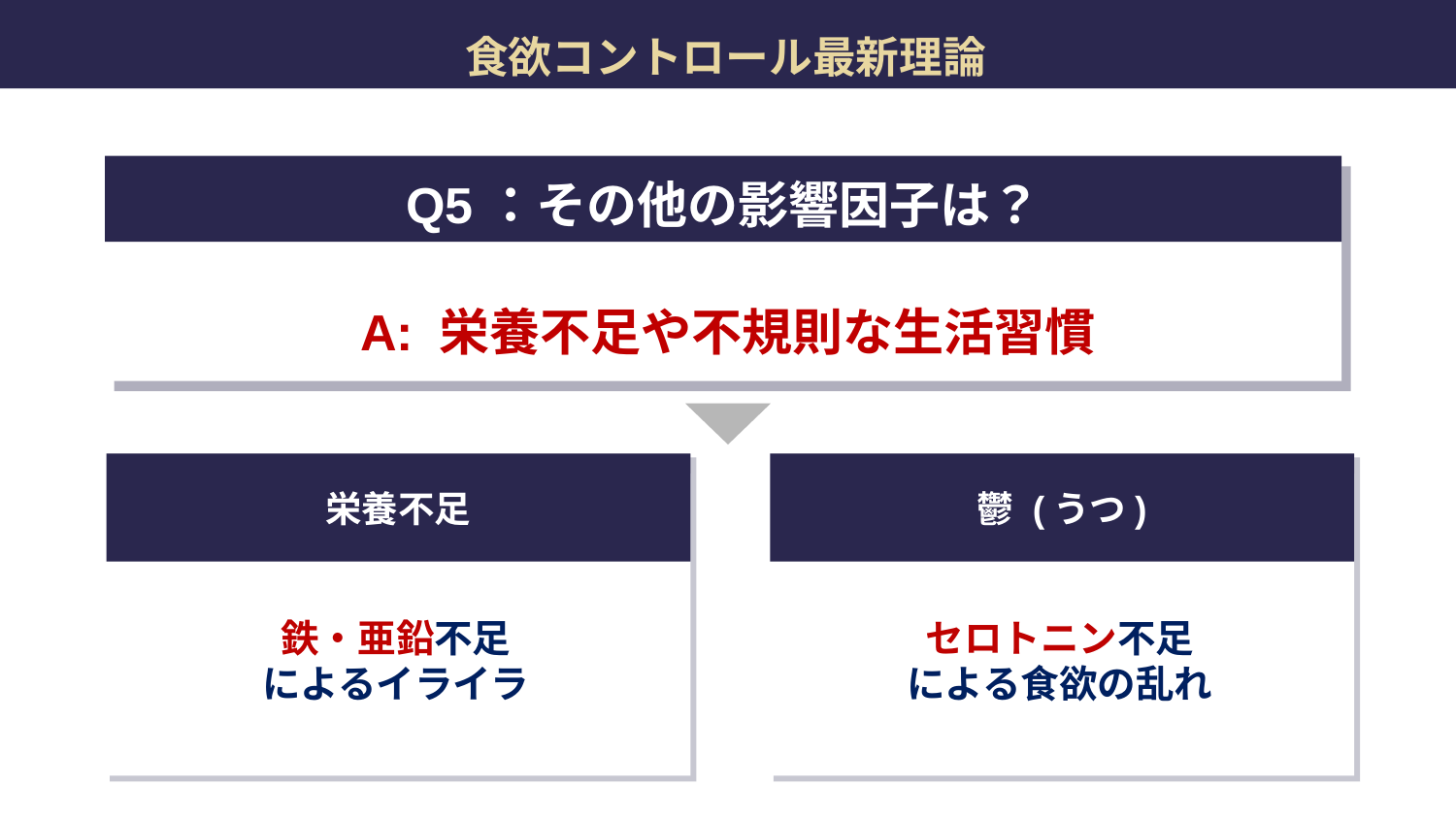

食欲コントロール最新理論

Q5：その他の影響因子は？

A: 栄養不足や不規則な生活習慣

栄養不足
鬱 (うつ)

鉄・亜鉛不足
によるイライラ
セロトニン不足
による食欲の乱れ
動画の評価が悪化
動画の評価が悪化